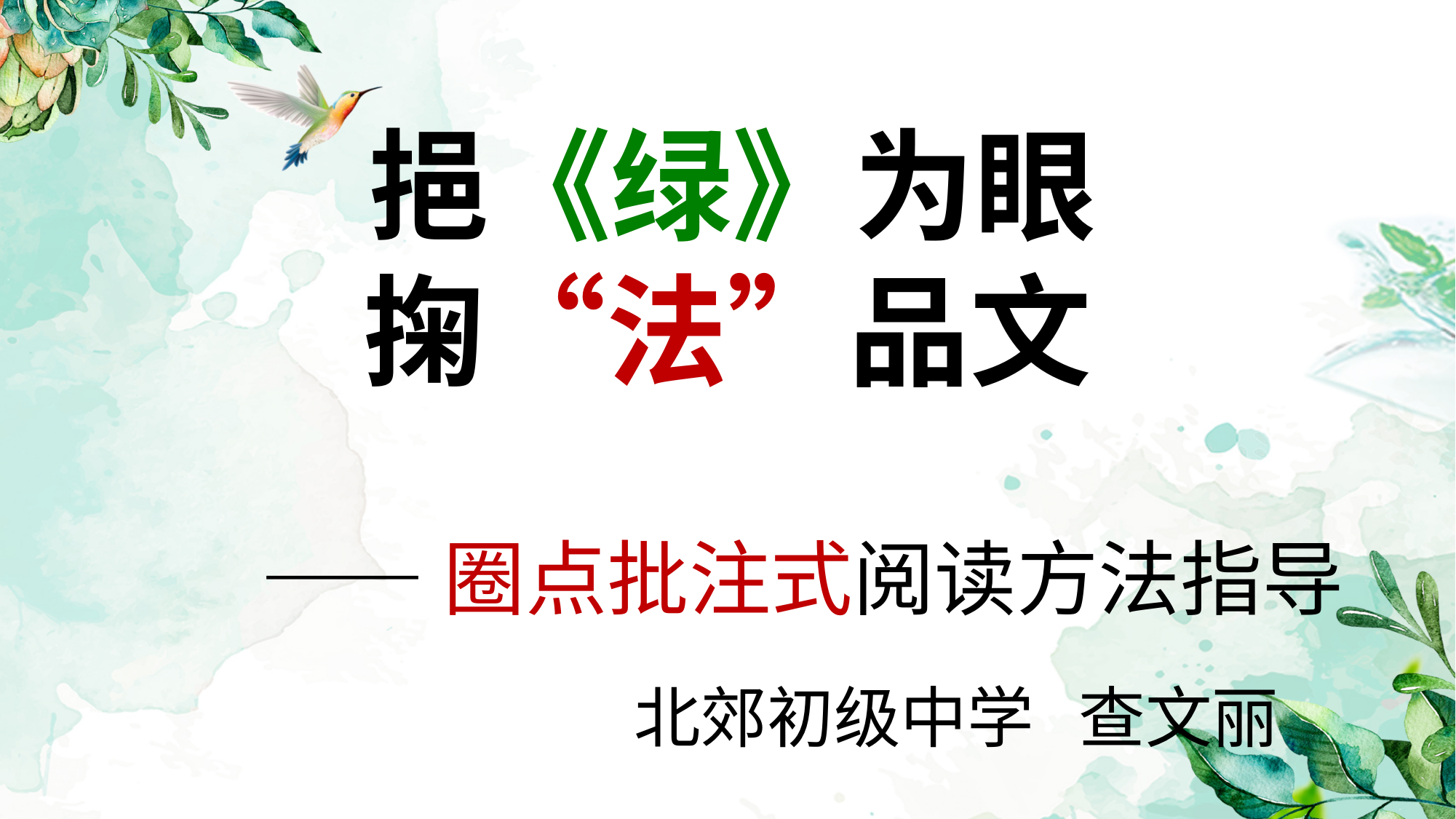

挹《绿》为眼
掬“法”品文
——圈点批注式阅读方法指导
北郊初级中学   查文丽
字符延长